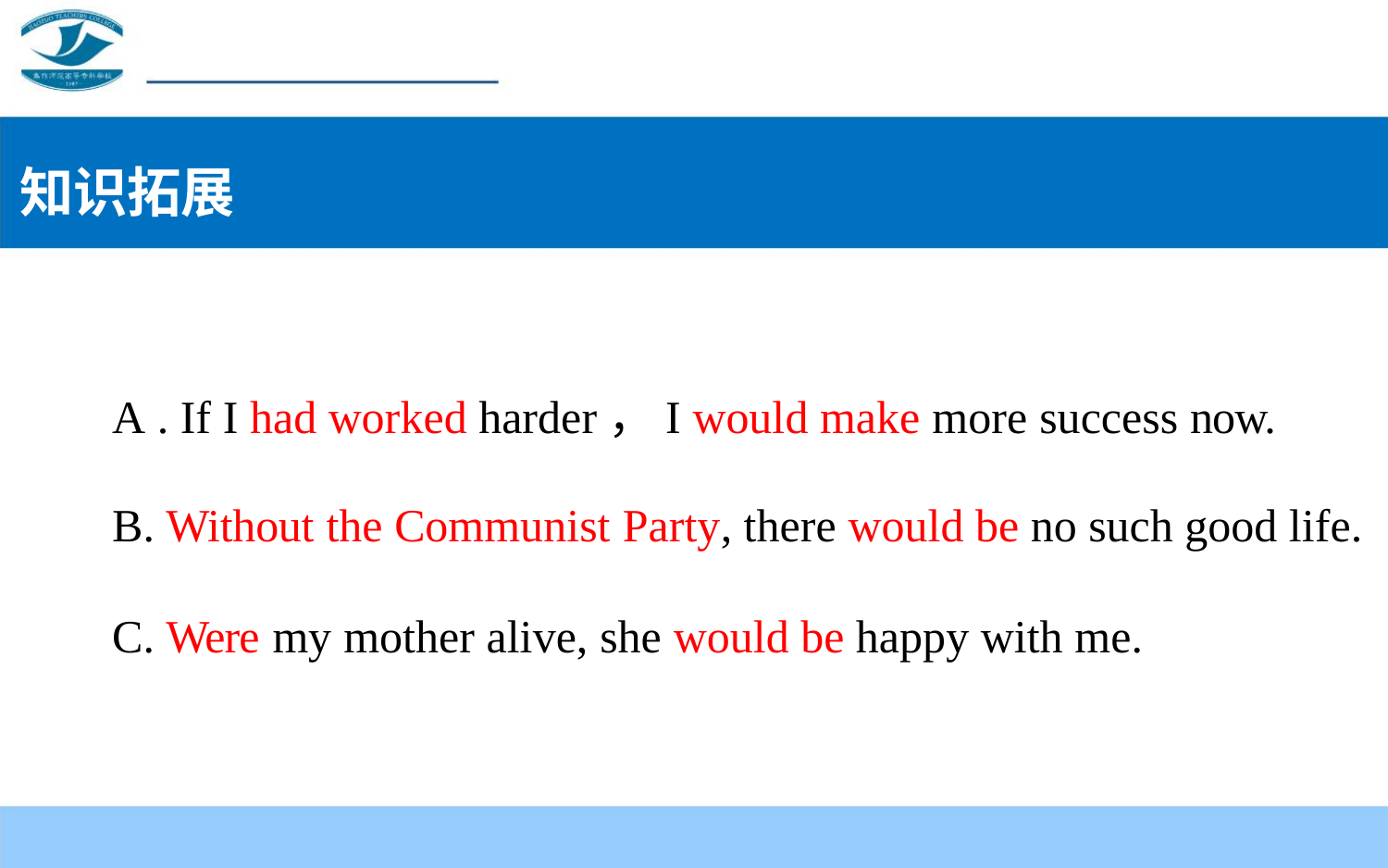

知识拓展
A . If I had worked harder，I would make more success now.
B. Without the Communist Party, there would be no such good life.
C. Were my mother alive, she would be happy with me.